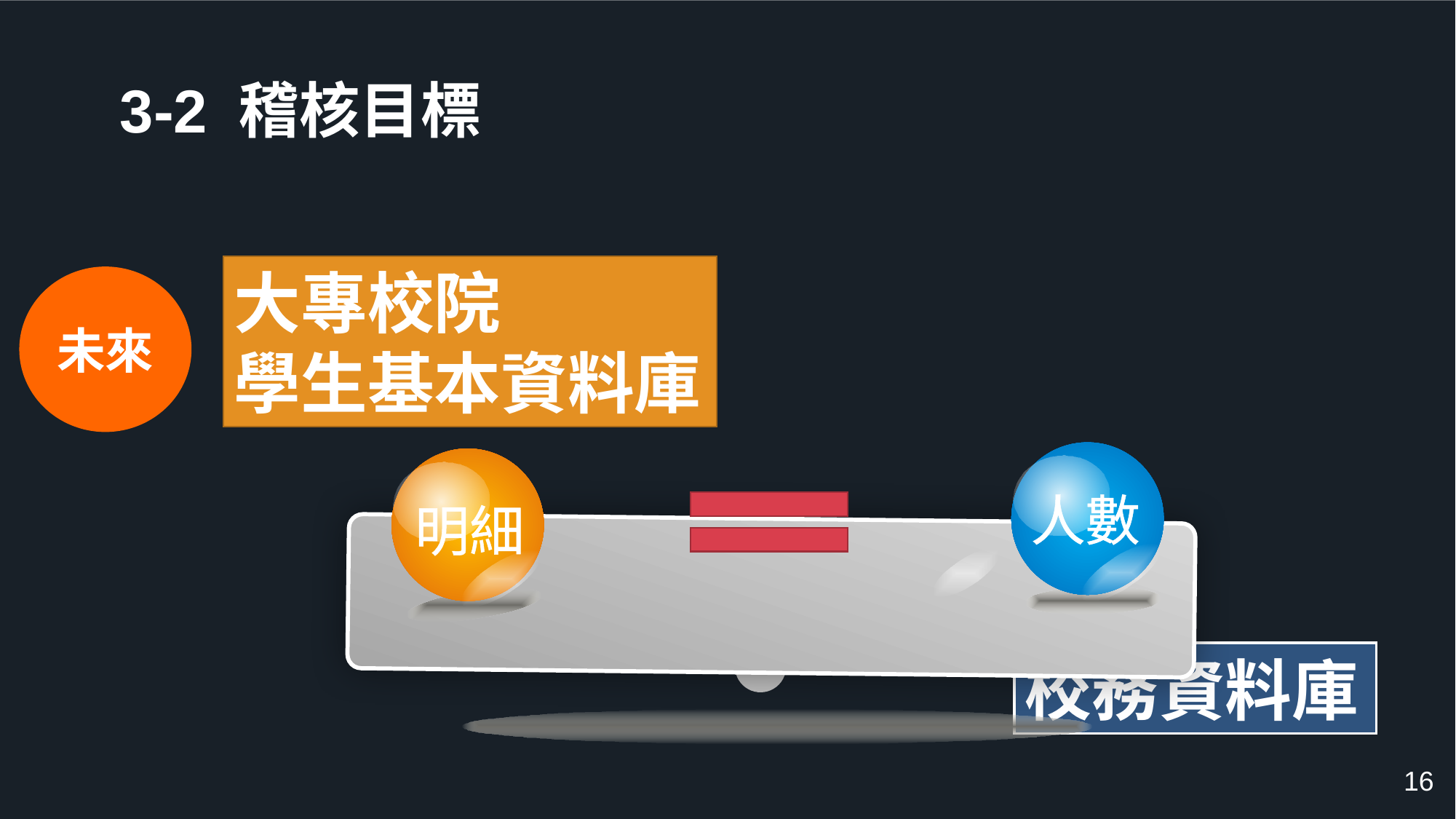

3-2 稽核目標
大專校院
學生基本資料庫

明細

人數

校務資料庫
未來

16